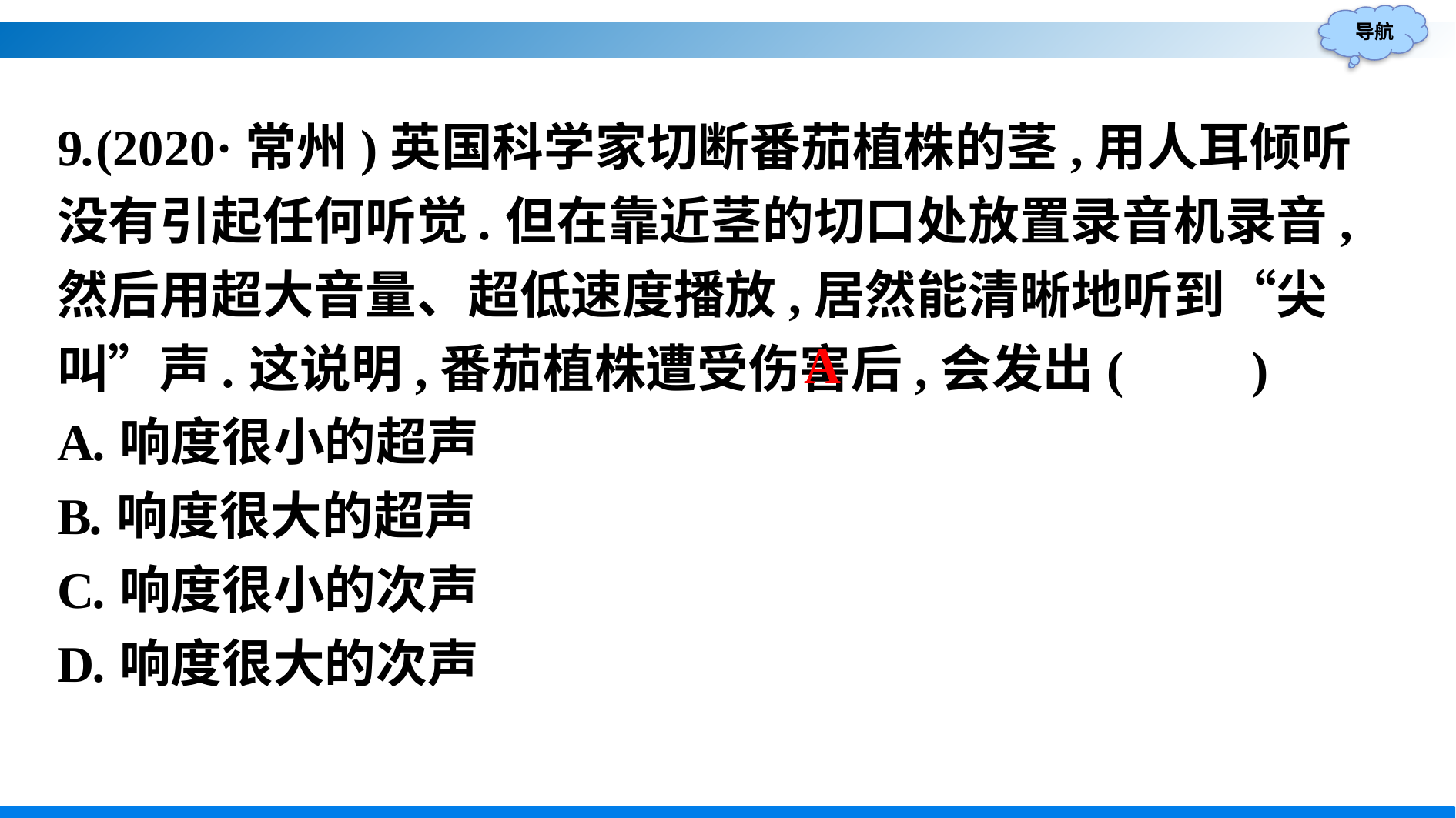

9.(2020·常州)英国科学家切断番茄植株的茎,用人耳倾听没有引起任何听觉.但在靠近茎的切口处放置录音机录音,然后用超大音量、超低速度播放,居然能清晰地听到“尖叫”声.这说明,番茄植株遭受伤害后,会发出(　　)
A.响度很小的超声
B.响度很大的超声
C.响度很小的次声
D.响度很大的次声
A